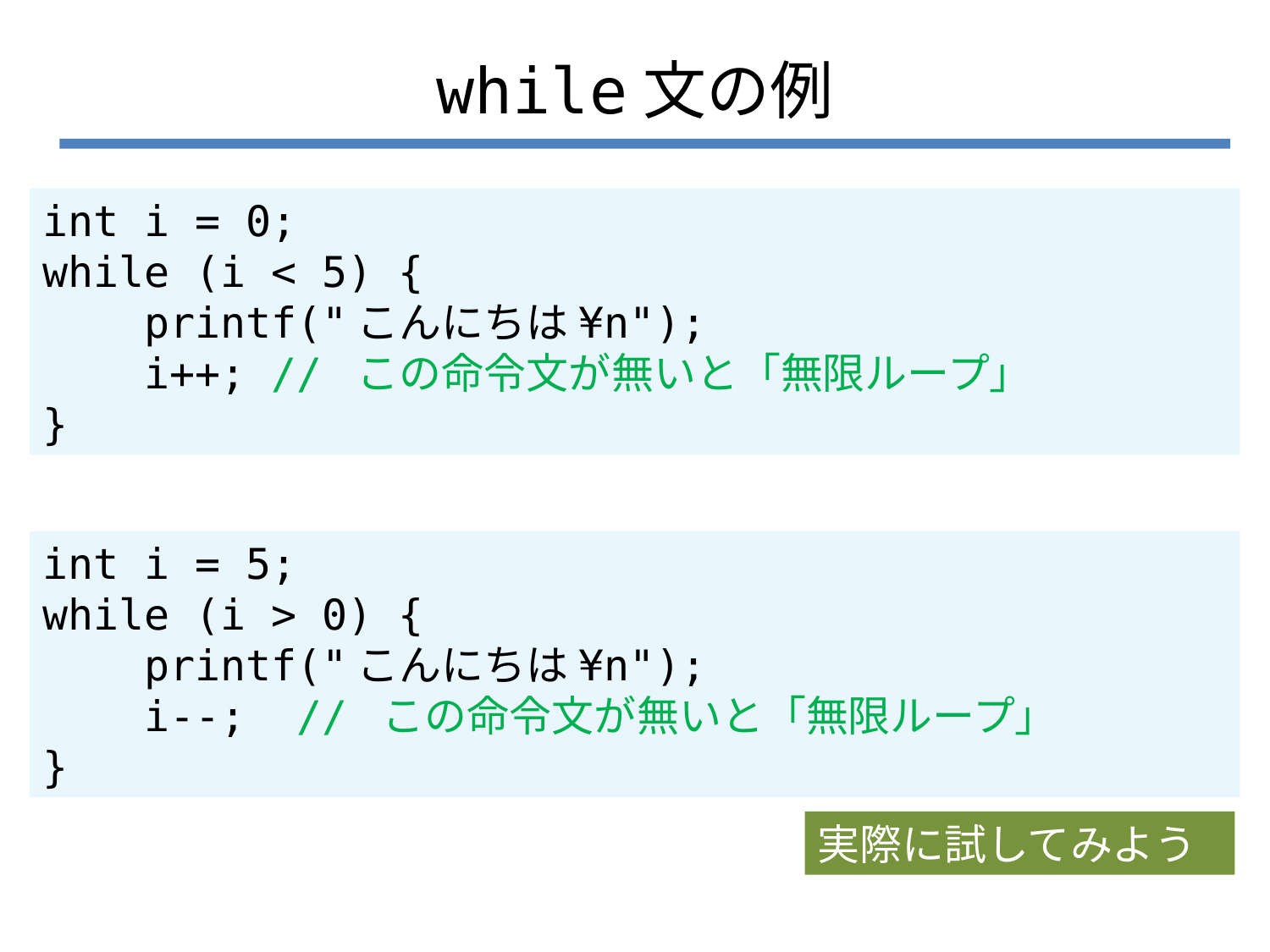

# while文の例
int i = 0;
while (i < 5) {
    printf("こんにちは¥n");
    i++; // この命令文が無いと「無限ループ」
}
int i = 5;
while (i > 0) {
    printf("こんにちは¥n");
    i--;  // この命令文が無いと「無限ループ」
}
実際に試してみよう